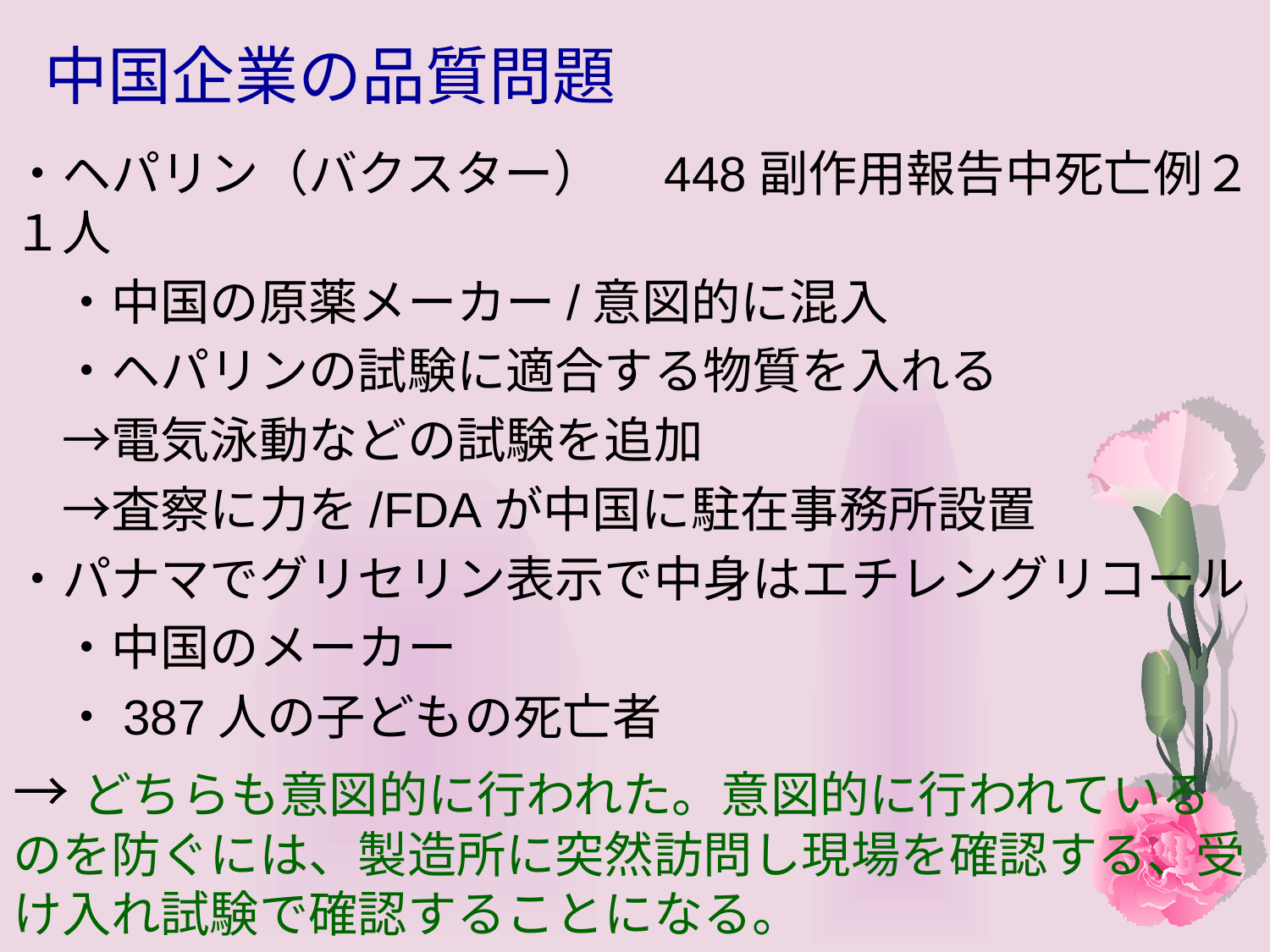

# 中国企業の品質問題
・ヘパリン（バクスター）　448副作用報告中死亡例２１人
　・中国の原薬メーカー/意図的に混入
　・ヘパリンの試験に適合する物質を入れる
　→電気泳動などの試験を追加
　→査察に力を/FDAが中国に駐在事務所設置
・パナマでグリセリン表示で中身はエチレングリコール
　・中国のメーカー
　・387人の子どもの死亡者
→どちらも意図的に行われた。意図的に行われているのを防ぐには、製造所に突然訪問し現場を確認する、受け入れ試験で確認することになる。